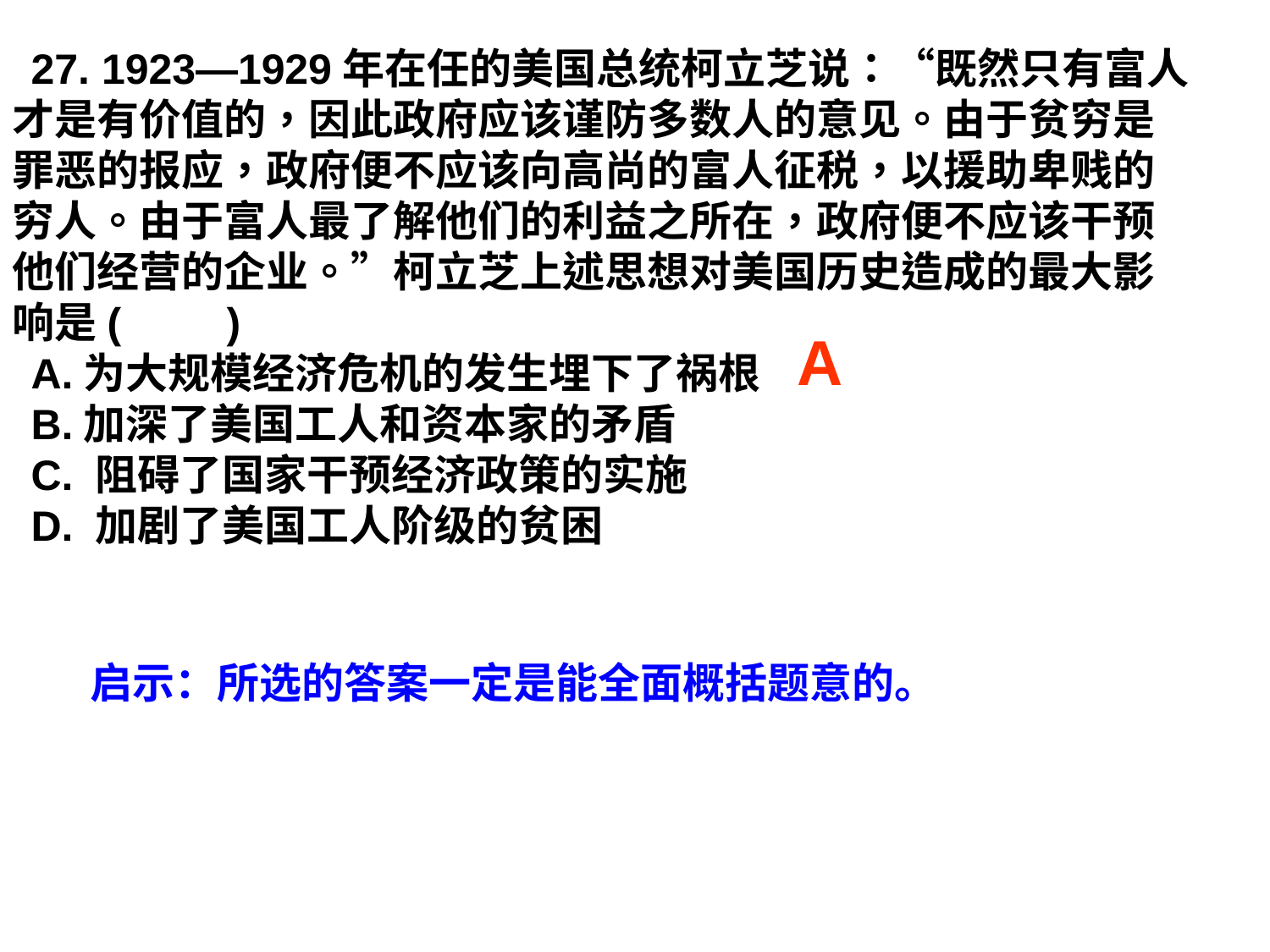

27. 1923—1929年在任的美国总统柯立芝说：“既然只有富人才是有价值的，因此政府应该谨防多数人的意见。由于贫穷是罪恶的报应，政府便不应该向高尚的富人征税，以援助卑贱的穷人。由于富人最了解他们的利益之所在，政府便不应该干预他们经营的企业。”柯立芝上述思想对美国历史造成的最大影响是(　　)
A.为大规模经济危机的发生埋下了祸根
B.加深了美国工人和资本家的矛盾
C. 阻碍了国家干预经济政策的实施
D. 加剧了美国工人阶级的贫困
#
A
启示：所选的答案一定是能全面概括题意的。